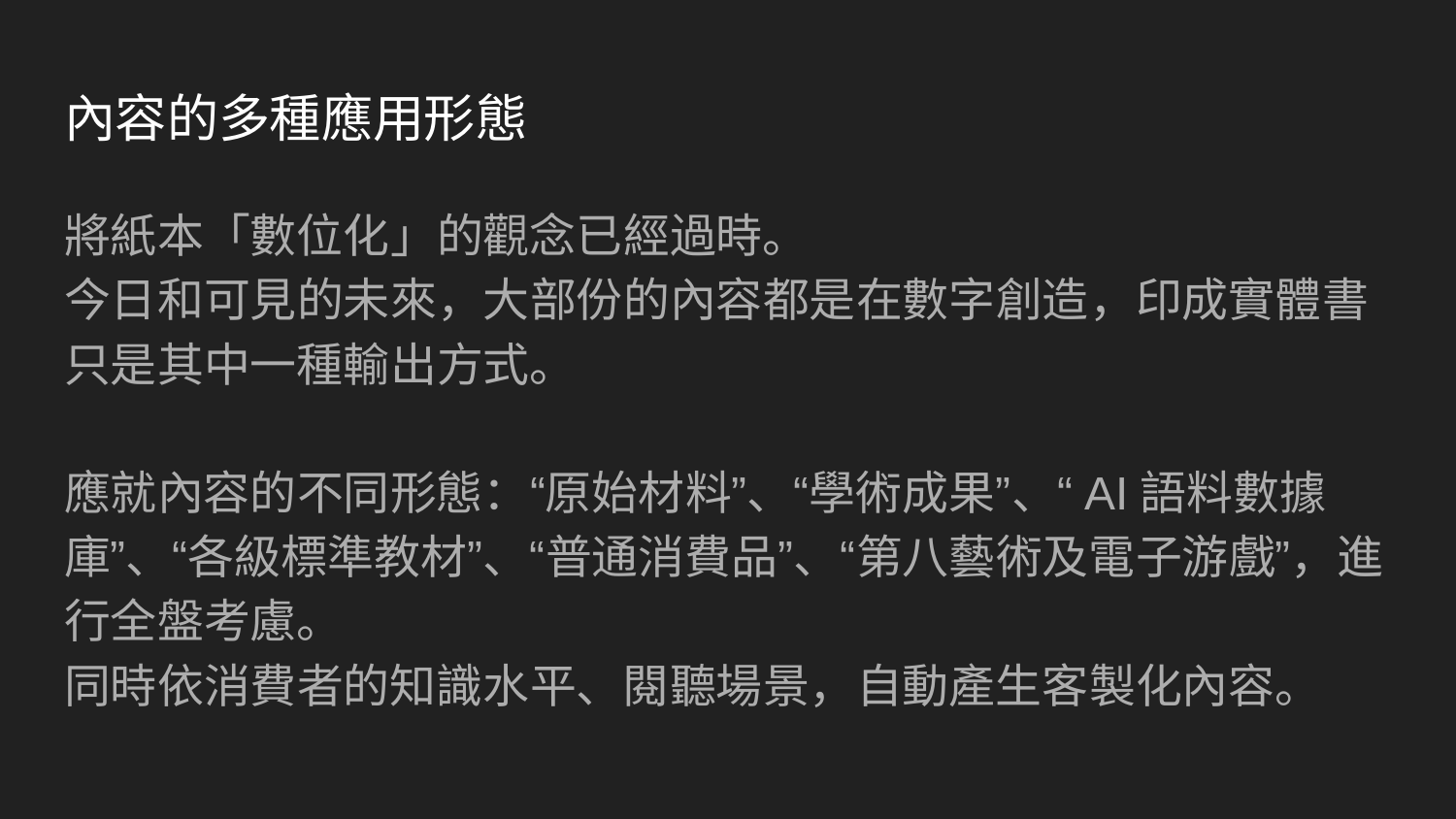

# 內容的多種應用形態
將紙本「數位化」的觀念已經過時。
今日和可見的未來，大部份的內容都是在數字創造，印成實體書只是其中一種輸出方式。

應就內容的不同形態：“原始材料”、“學術成果”、“AI語料數據庫”、“各級標準教材”、“普通消費品”、“第八藝術及電子游戲”，進行全盤考慮。
同時依消費者的知識水平、閱聽場景，自動產生客製化內容。